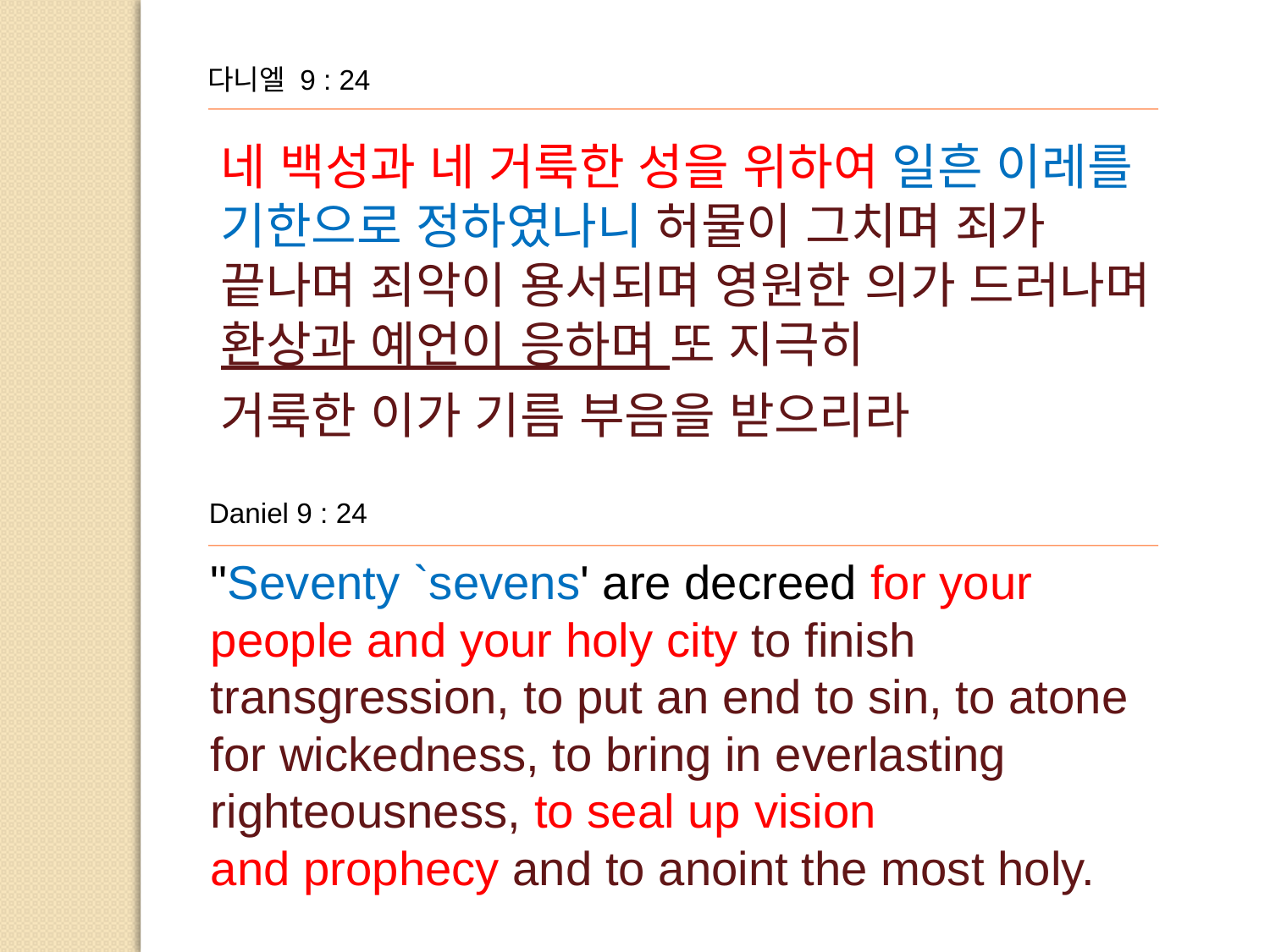

다니엘 9 : 24

네 백성과 네 거룩한 성을 위하여 일흔 이레를 기한으로 정하였나니 허물이 그치며 죄가 끝나며 죄악이 용서되며 영원한 의가 드러나며 환상과 예언이 응하며 또 지극히
거룩한 이가 기름 부음을 받으리라
Daniel 9 : 24

"Seventy `sevens' are decreed for your people and your holy city to finish transgression, to put an end to sin, to atone for wickedness, to bring in everlasting righteousness, to seal up vision
and prophecy and to anoint the most holy.